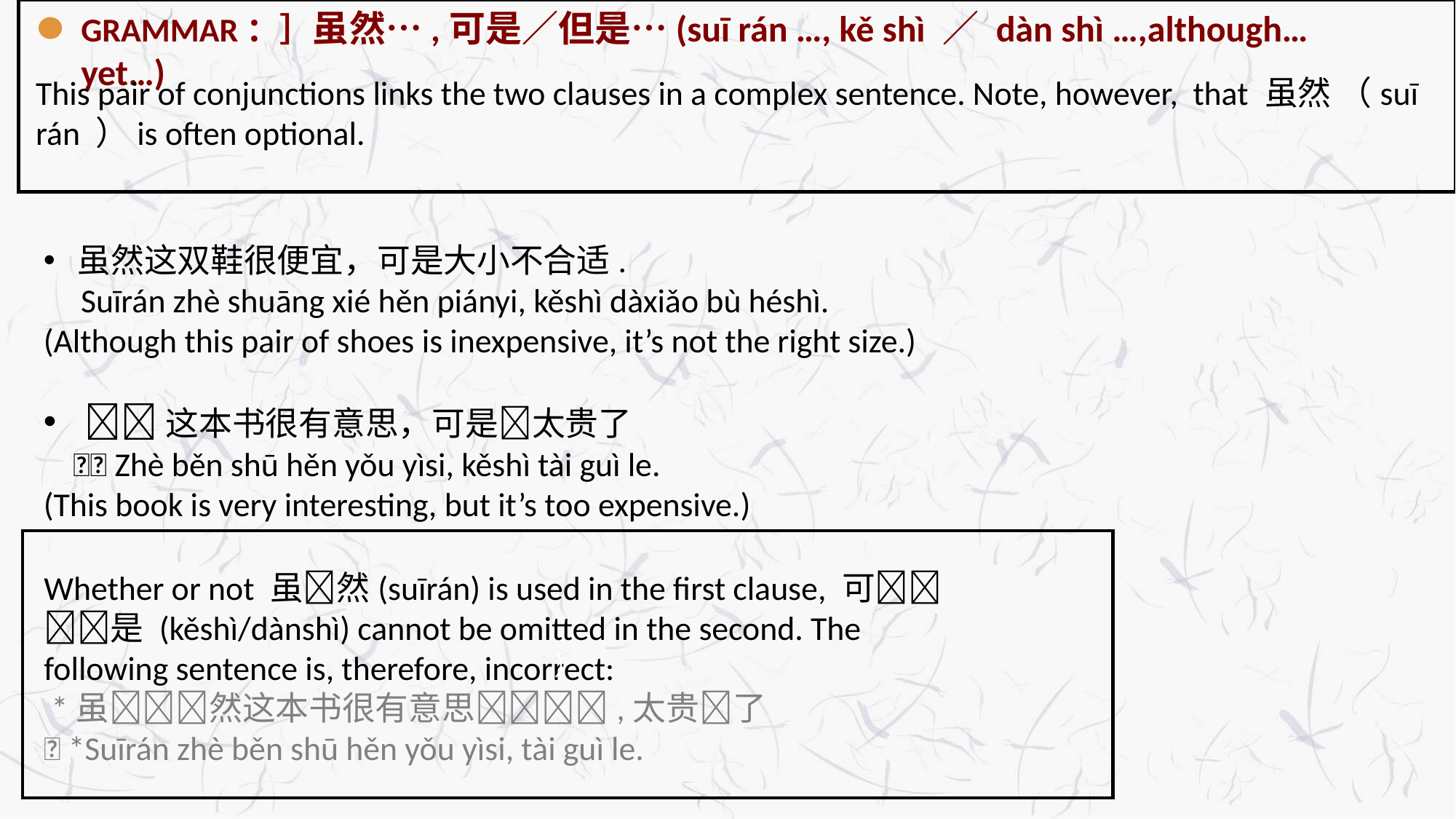

）
GRAMMAR：］虽然…,可是／但是…(suī rán …, kě shì ／ dàn shì …,although… yet…)

This pair of conjunctions links the two clauses in a complex sentence. Note, however,  that 虽然 （suī rán ）is often optional.
虽然这双鞋很便宜，可是大小不合适.
     Suīrán zhè shuāng xié hěn piányi, kěshì dàxiǎo bù héshì.
(Although this pair of shoes is inexpensive, it’s not the right size.)

􏰃􏰪这本书很有意思，可是􏰥太贵了
    􏰮􏰎 Zhè běn shū hěn yǒu yìsi, kěshì tài guì le.
(This book is very interesting, but it’s too expensive.)

）
Whether or not 虽􏰡然(suīrán) is used in the first clause, 可􏰥􏰇􏰷􏰥是 (kěshì/dànshì) cannot be omitted in the second. The following sentence is, therefore, incorrect:
 *虽􏰡􏰃􏰪然这本书很有意思􏰤􏰫􏰬􏰭,太贵􏰮了
􏰎 *Suīrán zhè běn shū hěn yǒu yìsi, tài guì le.